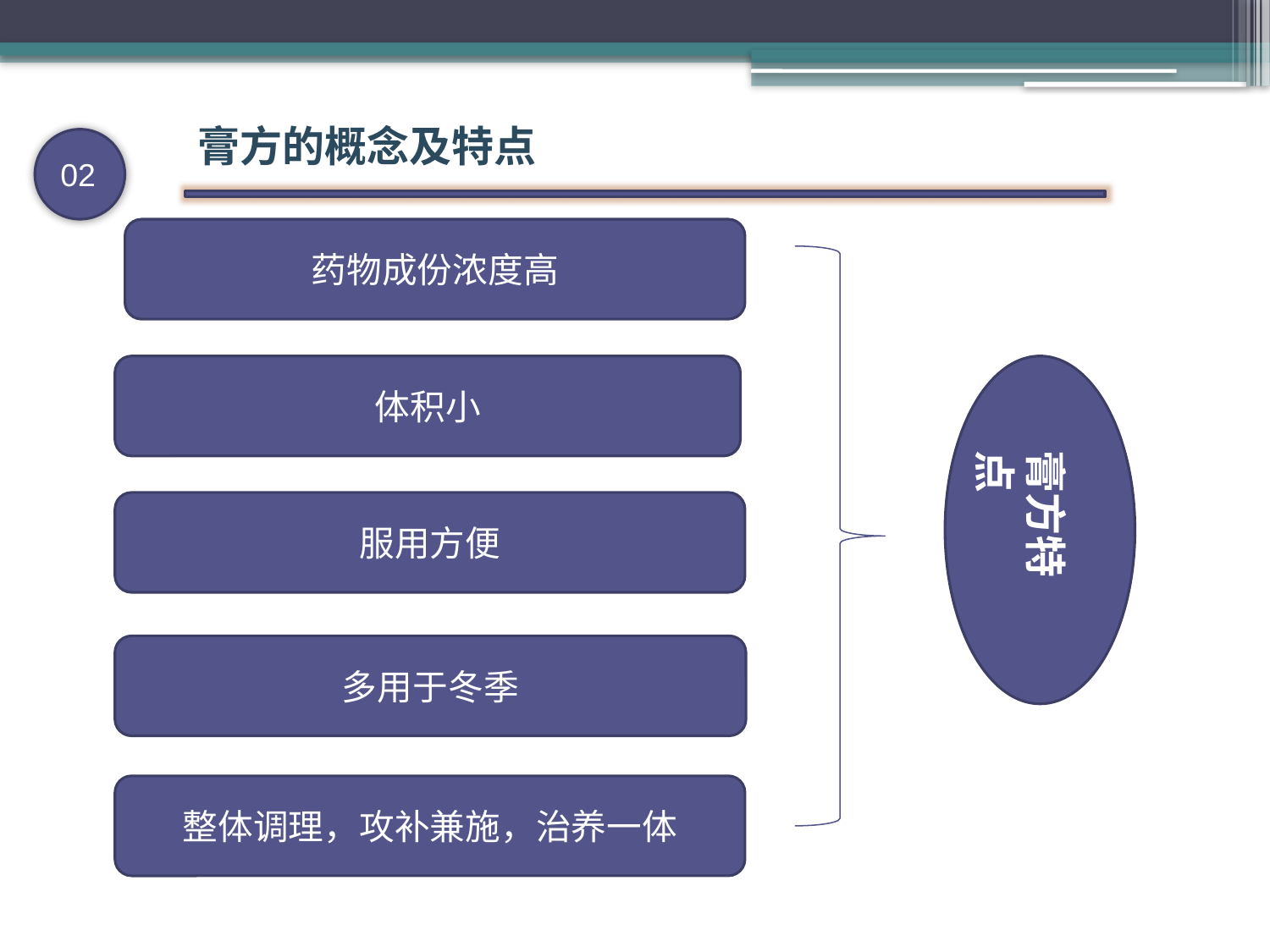

膏方的概念及特点
02

药物成份浓度高

体积小

膏方特点
服用方便
多用于冬季
整体调理，攻补兼施，治养一体